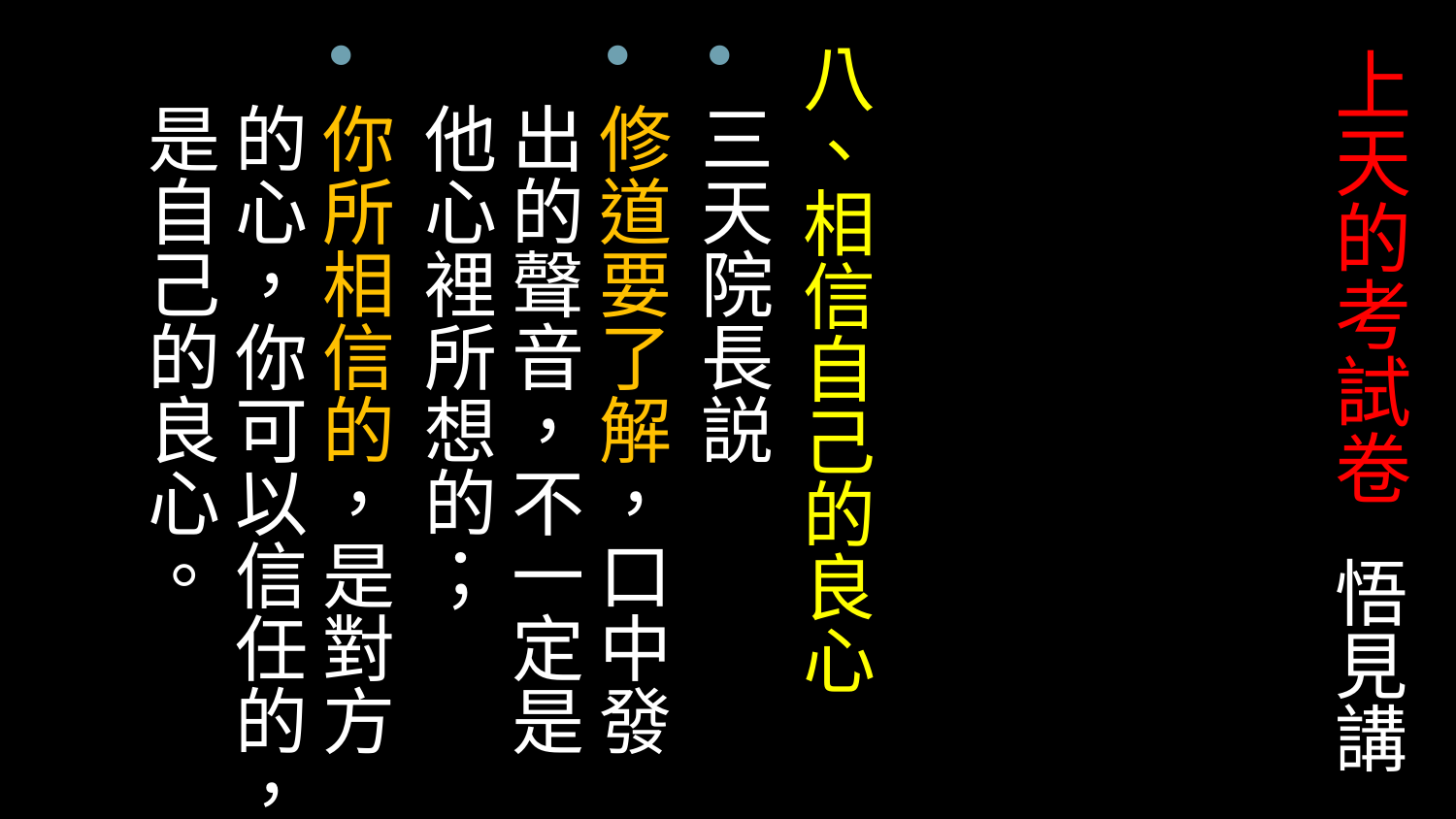

八、相信自己的良心
三天院長説
修道要了解，口中發出的聲音，不一定是他心裡所想的；
你所相信的，是對方的心，你可以信任的，是自己的良心。

# 上天的考試卷   悟見講